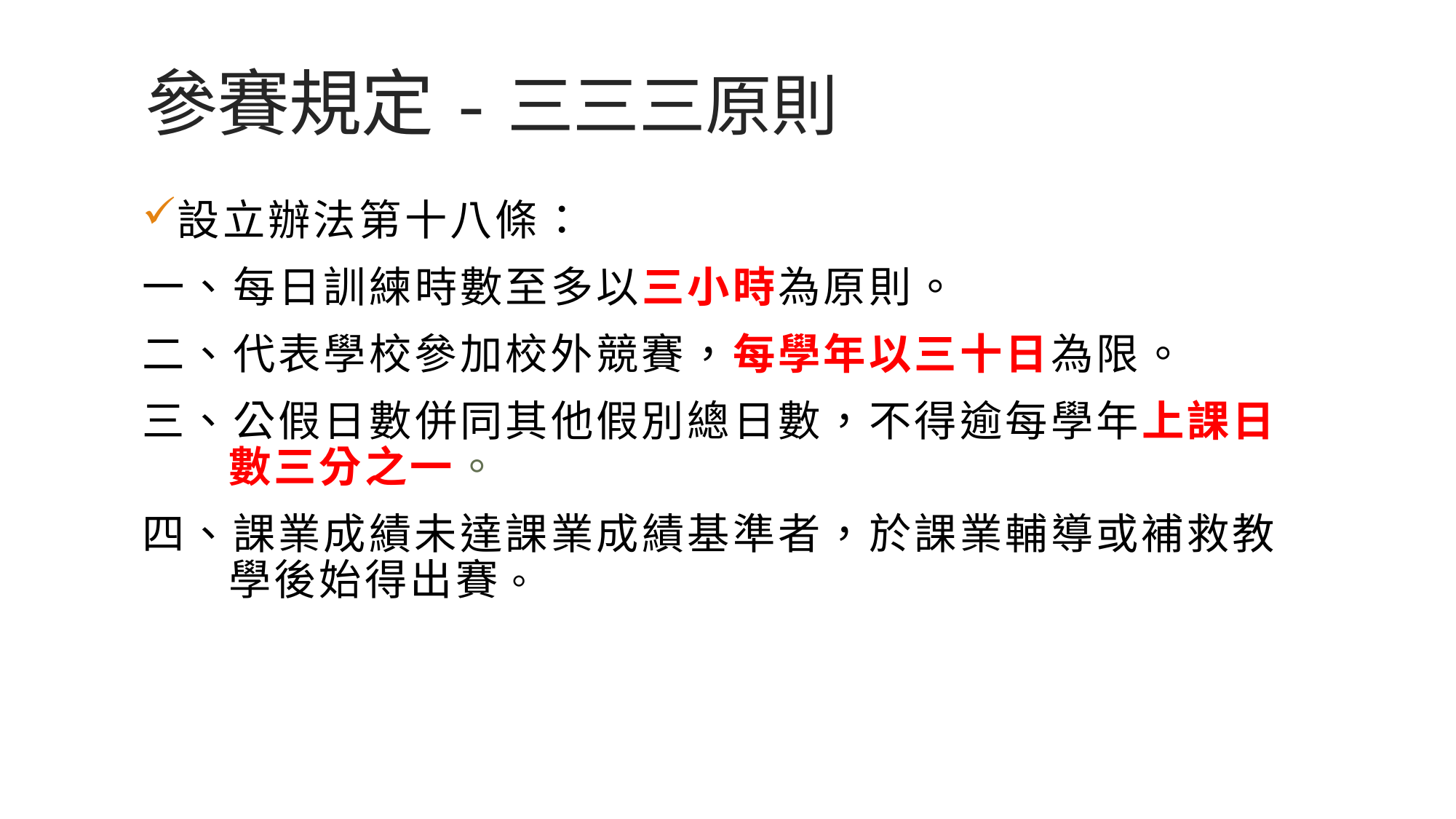

# 參賽規定-三三三原則
設立辦法第十八條：
一、每日訓練時數至多以三小時為原則。
二、代表學校參加校外競賽，每學年以三十日為限。
三、公假日數併同其他假別總日數，不得逾每學年上課日
數三分之一。
四、課業成績未達課業成績基準者，於課業輔導或補救教
學後始得出賽。

24